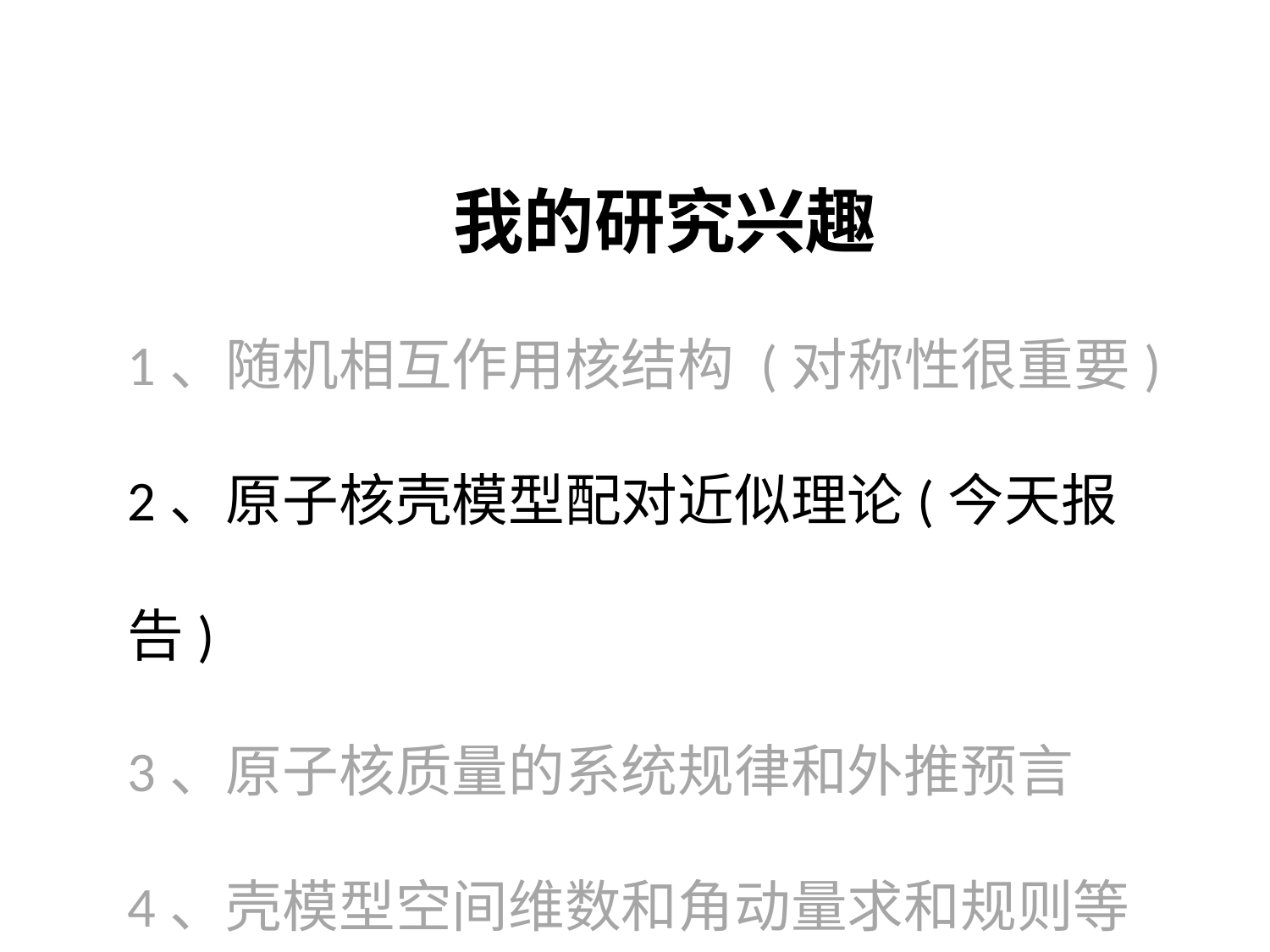

我的研究兴趣
1、随机相互作用核结构 (对称性很重要)
2、原子核壳模型配对近似理论(今天报告)
3、原子核质量的系统规律和外推预言
4、壳模型空间维数和角动量求和规则等